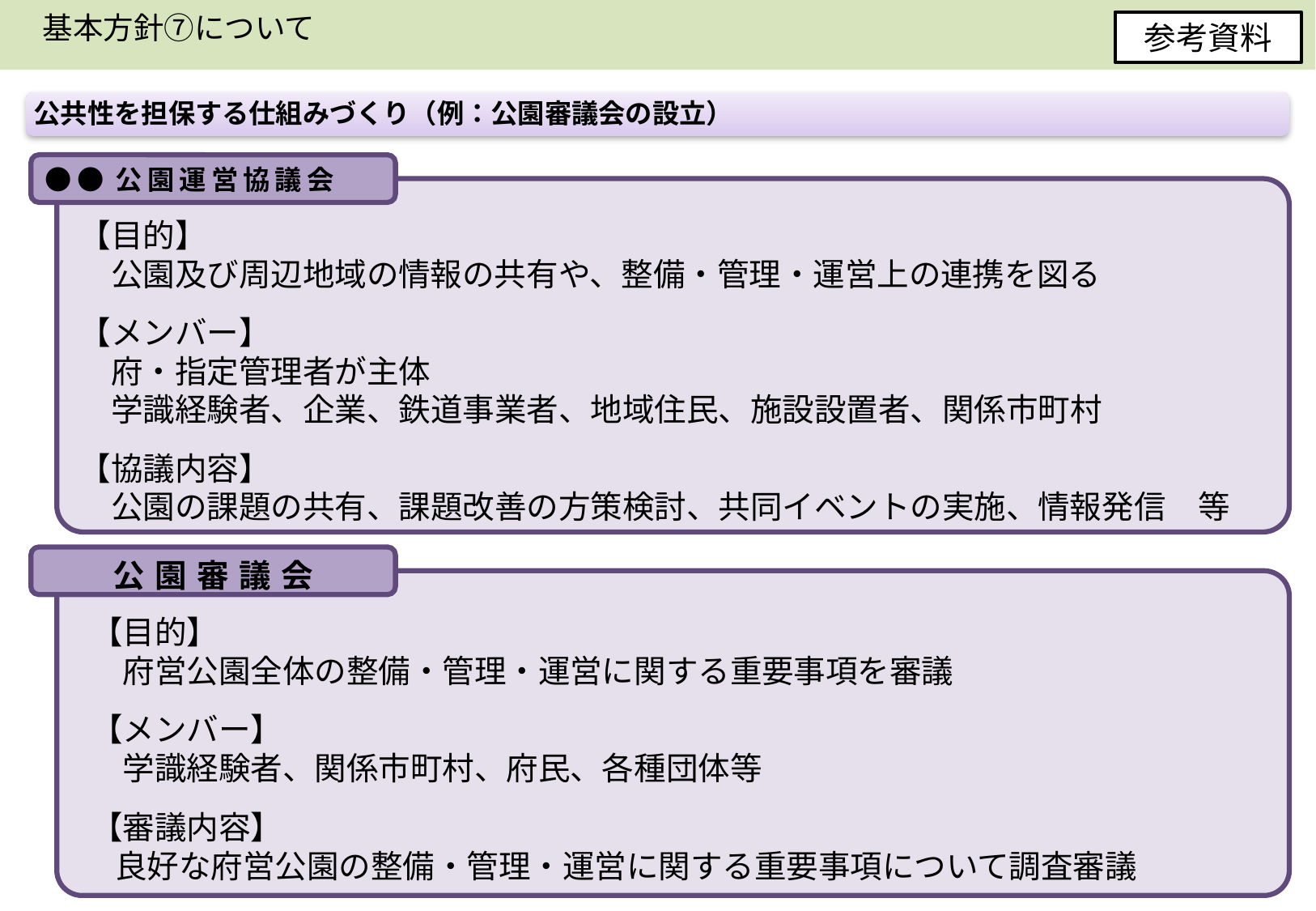

基本方針⑦について
　都市・まちづくりを先導し続ける戦略的な整備・管理・運営の仕組みづくり
参考資料

公共性を担保する仕組みづくり（例：公園審議会の設立）
●●公園運営協議会

【目的】
　公園及び周辺地域の情報の共有や、整備・管理・運営上の連携を図る

【メンバー】
　府・指定管理者が主体
　学識経験者、企業、鉄道事業者、地域住民、施設設置者、関係市町村

【協議内容】
　公園の課題の共有、課題改善の方策検討、共同イベントの実施、情報発信　等
公園審議会

 【目的】
 　府営公園全体の整備・管理・運営に関する重要事項を審議

 【メンバー】
 　学識経験者、関係市町村、府民、各種団体等

 【審議内容】
　 良好な府営公園の整備・管理・運営に関する重要事項について調査審議